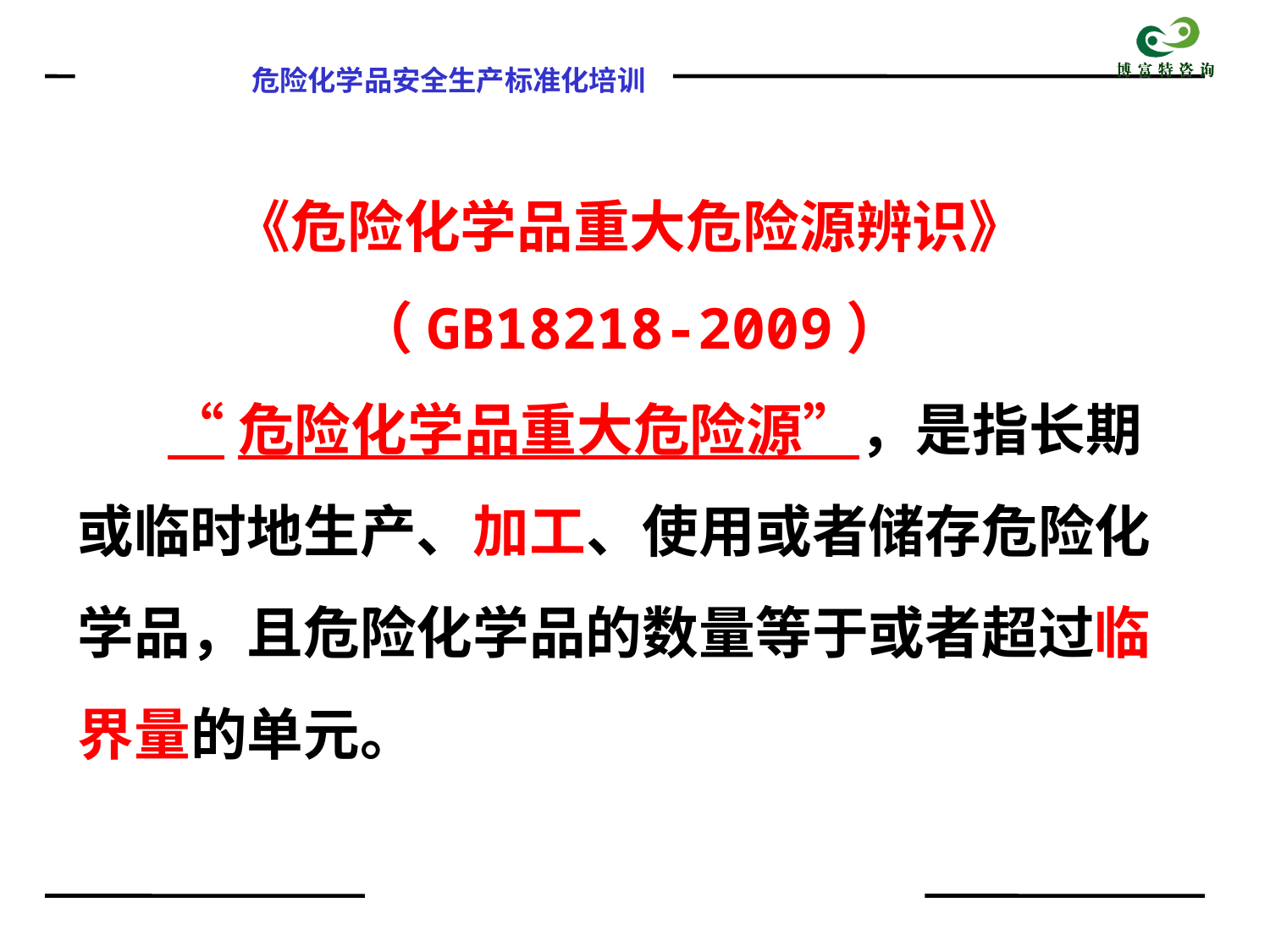

《危险化学品重大危险源辨识》
（GB18218-2009）
       “危险化学品重大危险源”，是指长期或临时地生产、加工、使用或者储存危险化学品，且危险化学品的数量等于或者超过临界量的单元。